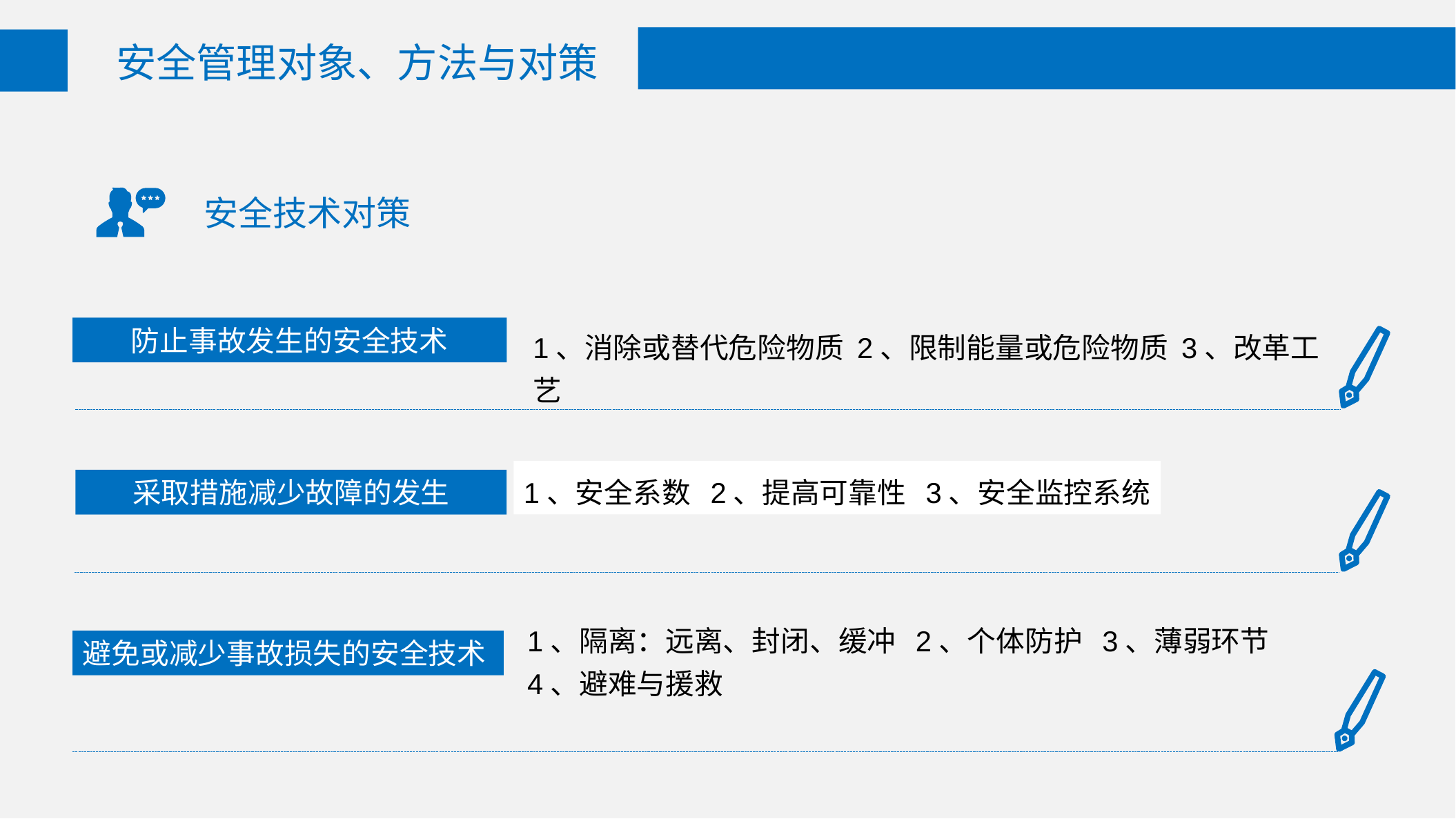

安全管理对象、方法与对策
安全技术对策

1、消除或替代危险物质 2、限制能量或危险物质 3、改革工艺
防止事故发生的安全技术

1、安全系数  2、提高可靠性  3、安全监控系统
采取措施减少故障的发生

1、隔离：远离、封闭、缓冲  2、个体防护  3、薄弱环节
4、避难与援救
避免或减少事故损失的安全技术